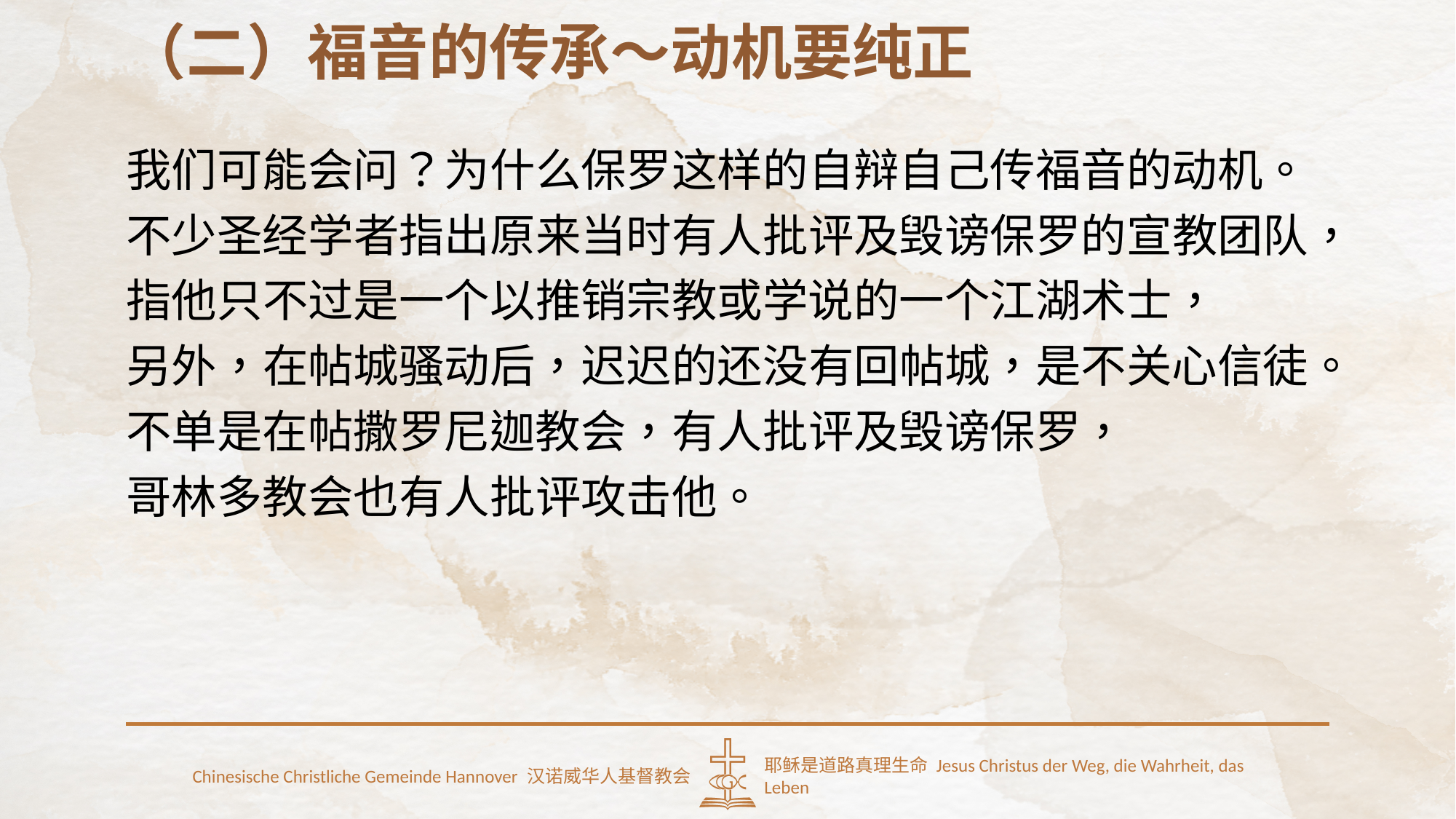

（二）福音的传承～动机要纯正
我们可能会问？为什么保罗这样的自辩自己传福音的动机。不少圣经学者指出原来当时有人批评及毁谤保罗的宣教团队，指他只不过是一个以推销宗教或学说的一个江湖术士，
另外，在帖城骚动后，迟迟的还没有回帖城，是不关心信徒。不单是在帖撒罗尼迦教会，有人批评及毁谤保罗，
哥林多教会也有人批评攻击他。